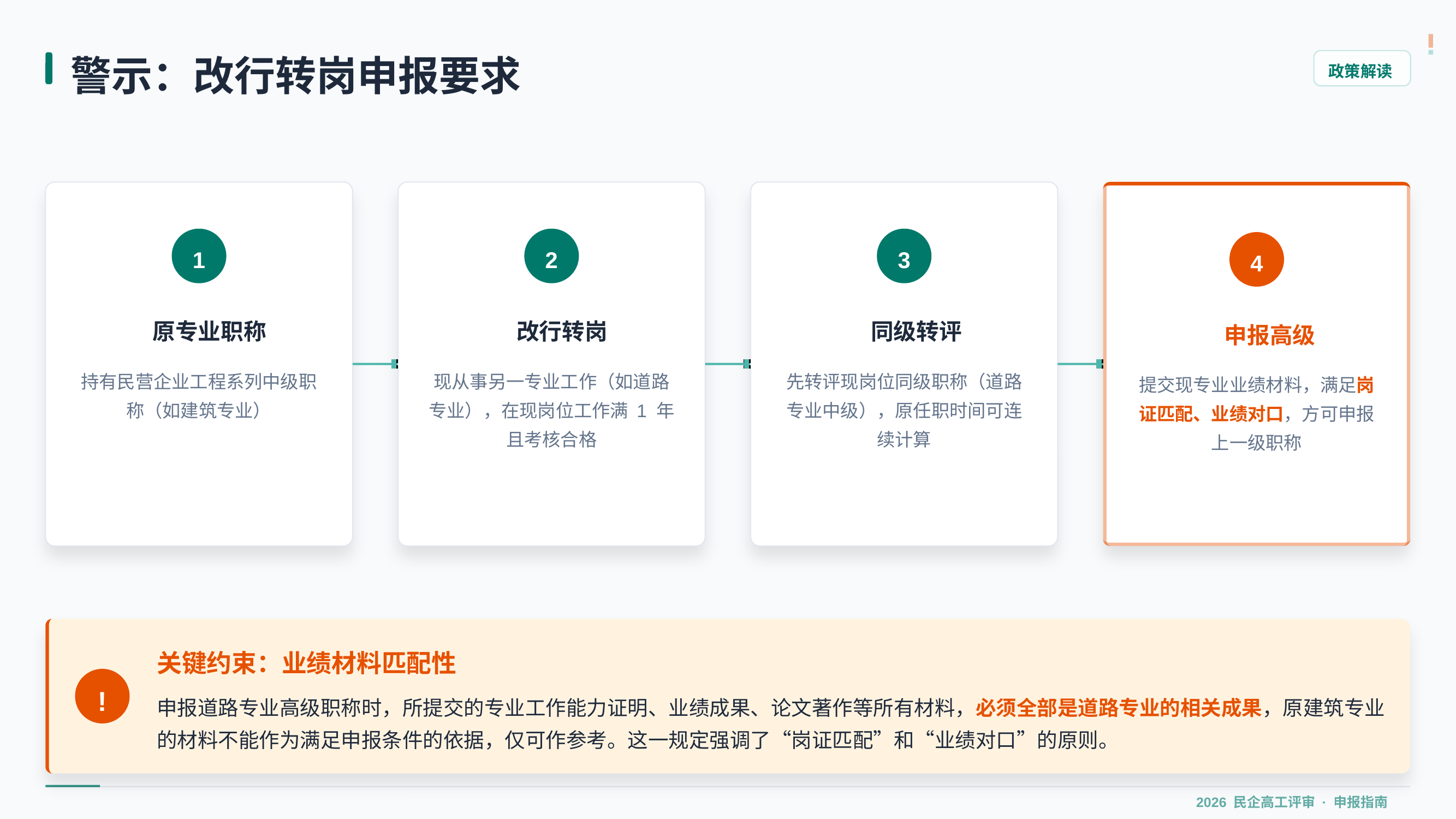

警示：改行转岗申报要求

政策解读

1
2
3
4
原专业职称
改行转岗
同级转评
申报高级

持有民营企业工程系列中级职称（如建筑专业）

现从事另一专业工作（如道路专业），在现岗位工作满 1 年且考核合格

先转评现岗位同级职称（道路专业中级），原任职时间可连续计算

提交现专业业绩材料，满足岗证匹配、业绩对口，方可申报上一级职称

关键约束：业绩材料匹配性
!
申报道路专业高级职称时，所提交的专业工作能力证明、业绩成果、论文著作等所有材料，必须全部是道路专业的相关成果，原建筑专业的材料不能作为满足申报条件的依据，仅可作参考。这一规定强调了“岗证匹配”和“业绩对口”的原则。

# 2026 民企高工评审 · 申报指南